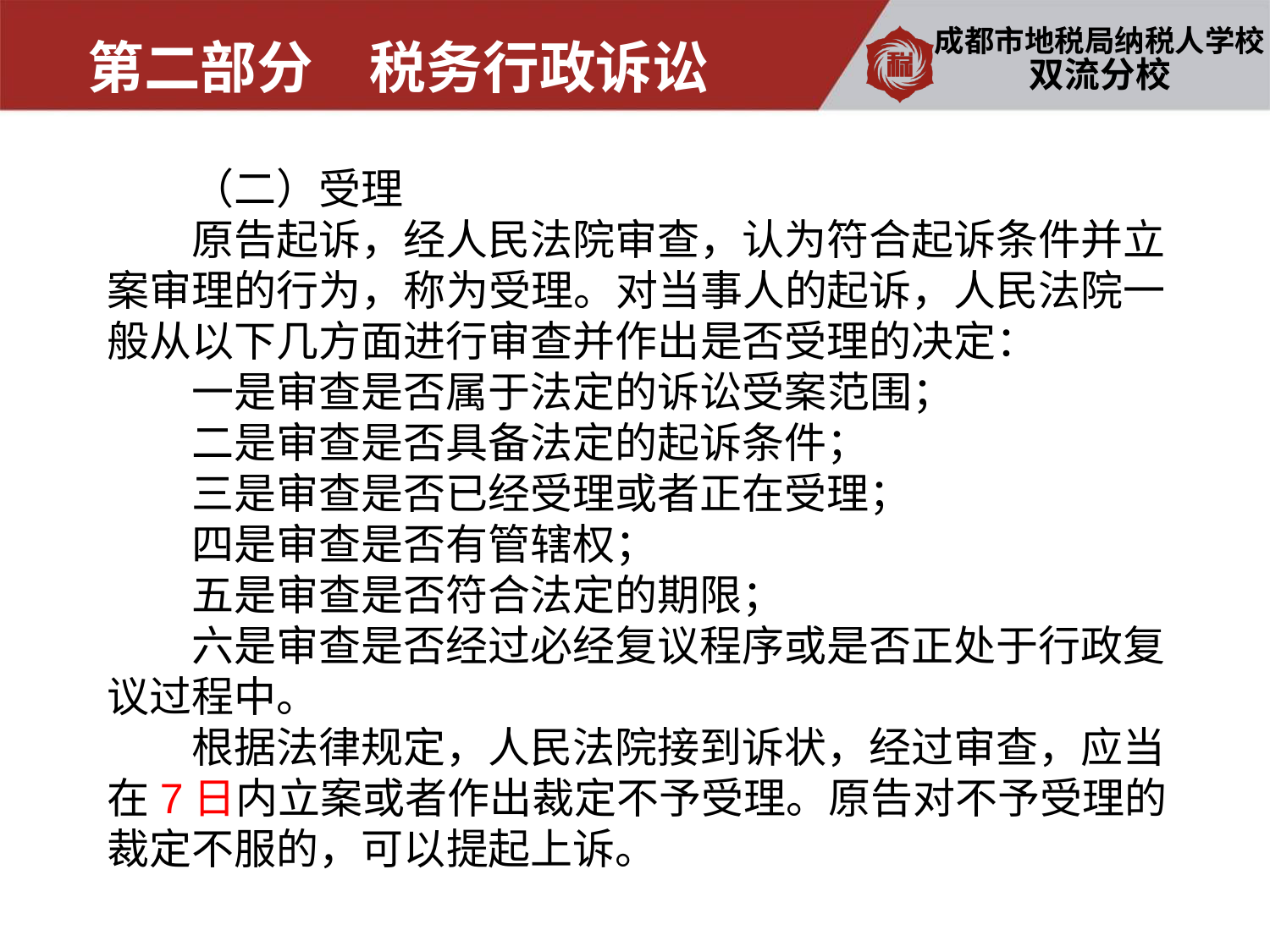

第二部分　税务行政诉讼
双流分校
　　（二）受理
　　原告起诉，经人民法院审查，认为符合起诉条件并立案审理的行为，称为受理。对当事人的起诉，人民法院一般从以下几方面进行审查并作出是否受理的决定：
　　一是审查是否属于法定的诉讼受案范围；
　　二是审查是否具备法定的起诉条件；
　　三是审查是否已经受理或者正在受理；
　　四是审查是否有管辖权；
　　五是审查是否符合法定的期限；
　　六是审查是否经过必经复议程序或是否正处于行政复议过程中。
　　根据法律规定，人民法院接到诉状，经过审查，应当在7日内立案或者作出裁定不予受理。原告对不予受理的裁定不服的，可以提起上诉。